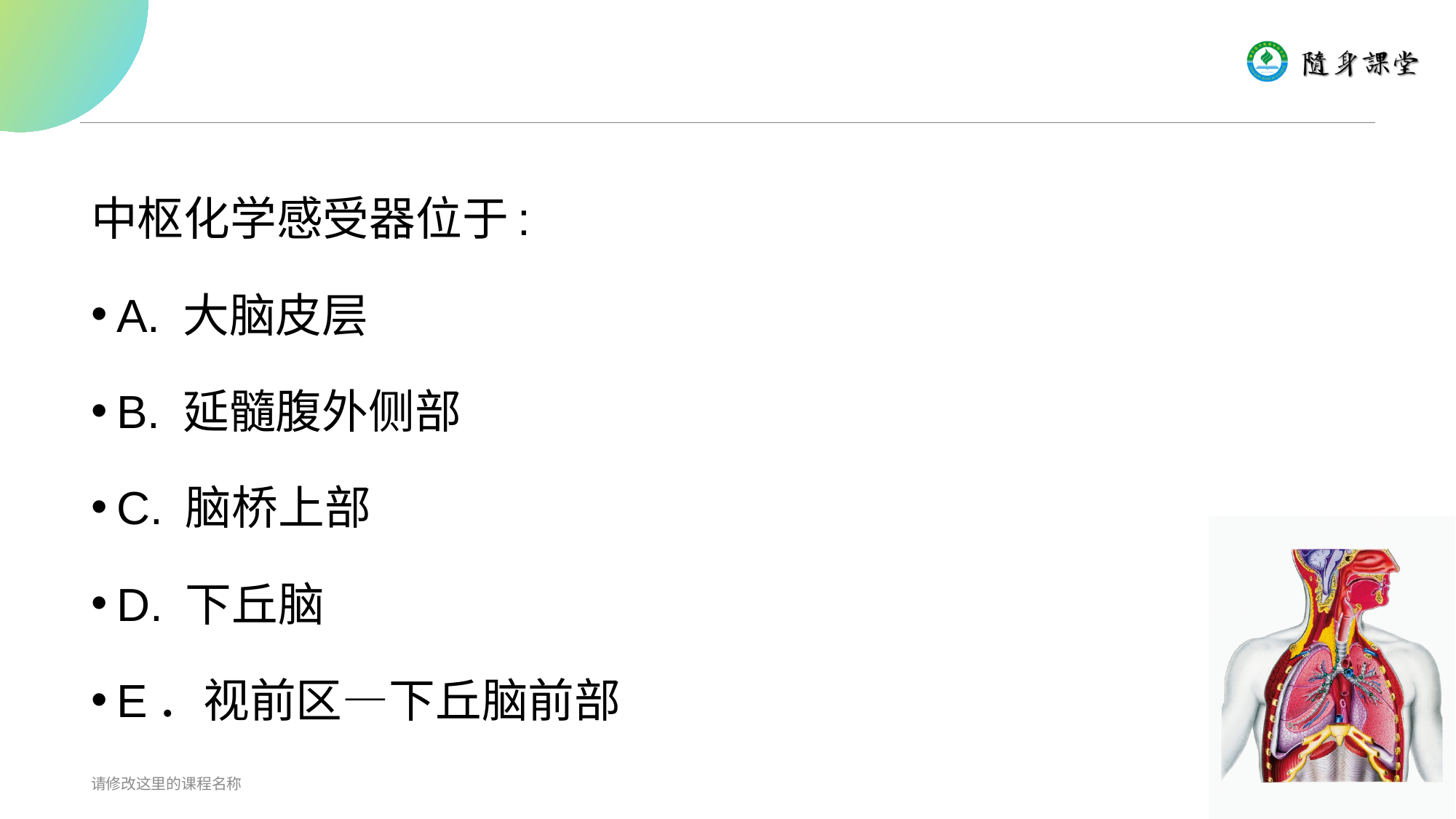

#
中枢化学感受器位于:
A. 大脑皮层
B. 延髓腹外侧部
C. 脑桥上部
D. 下丘脑
E．视前区—下丘脑前部
请修改这里的课程名称
102